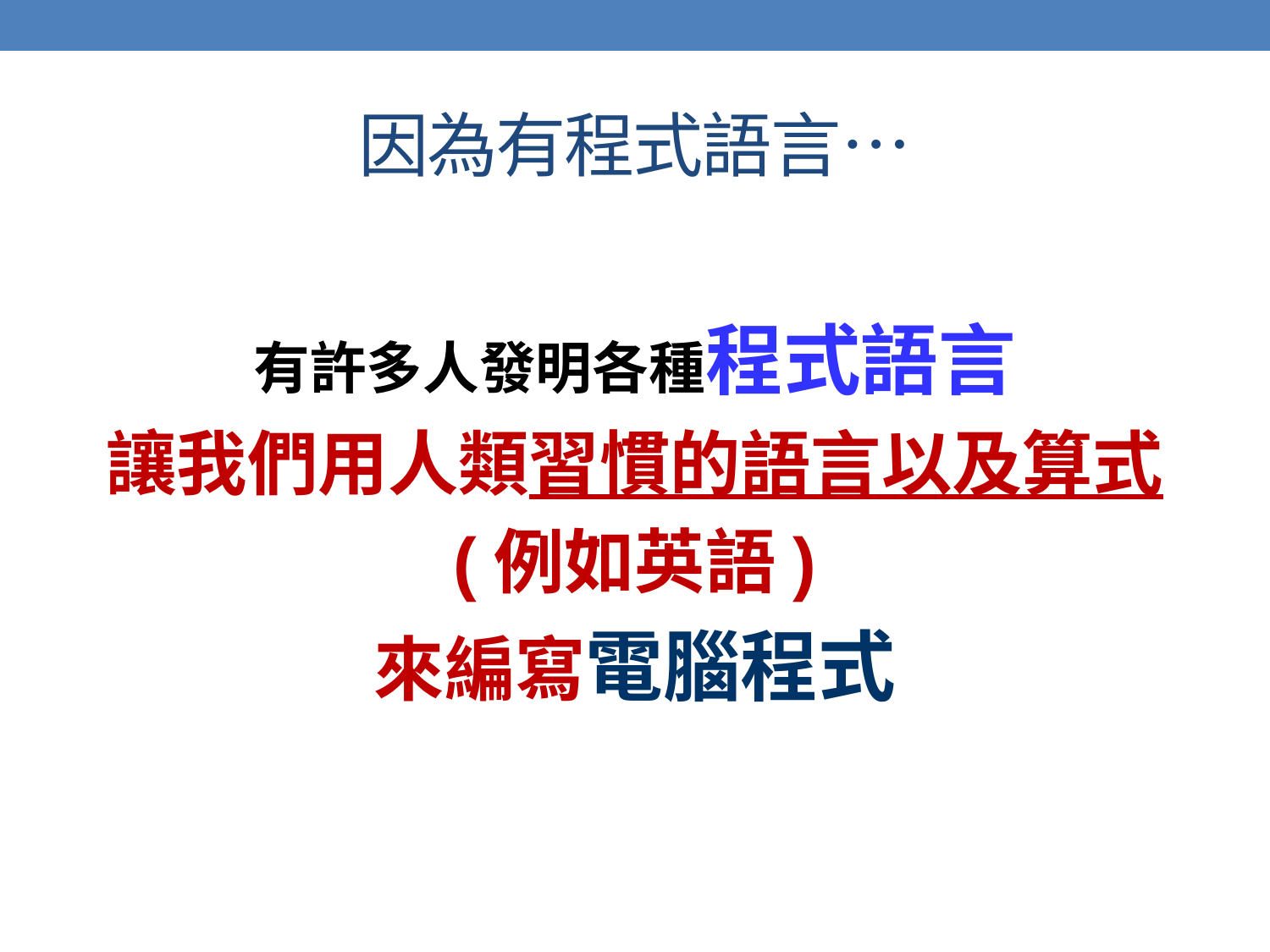

# 因為有程式語言…

有許多人發明各種程式語言
讓我們用人類習慣的語言以及算式
(例如英語)
來編寫電腦程式